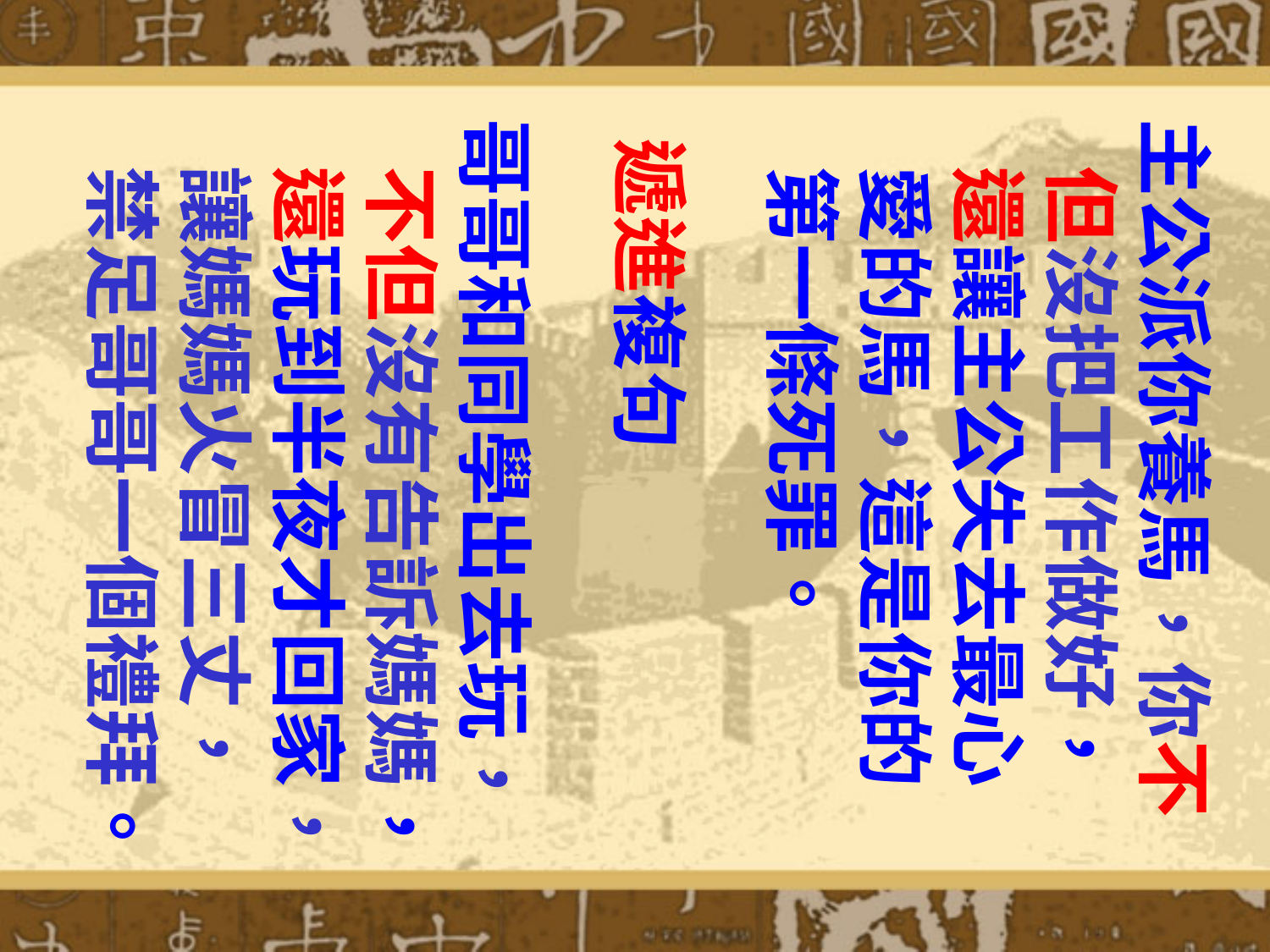

哥哥和同學出去玩，不但沒有告訴媽媽，還玩到半夜才回家，讓媽媽火冒三丈， 禁足哥哥一個禮拜。
主公派你養馬，你不但沒把工作做好，還讓主公失去最心愛的馬，這是你的第一條死罪。
遞進複句